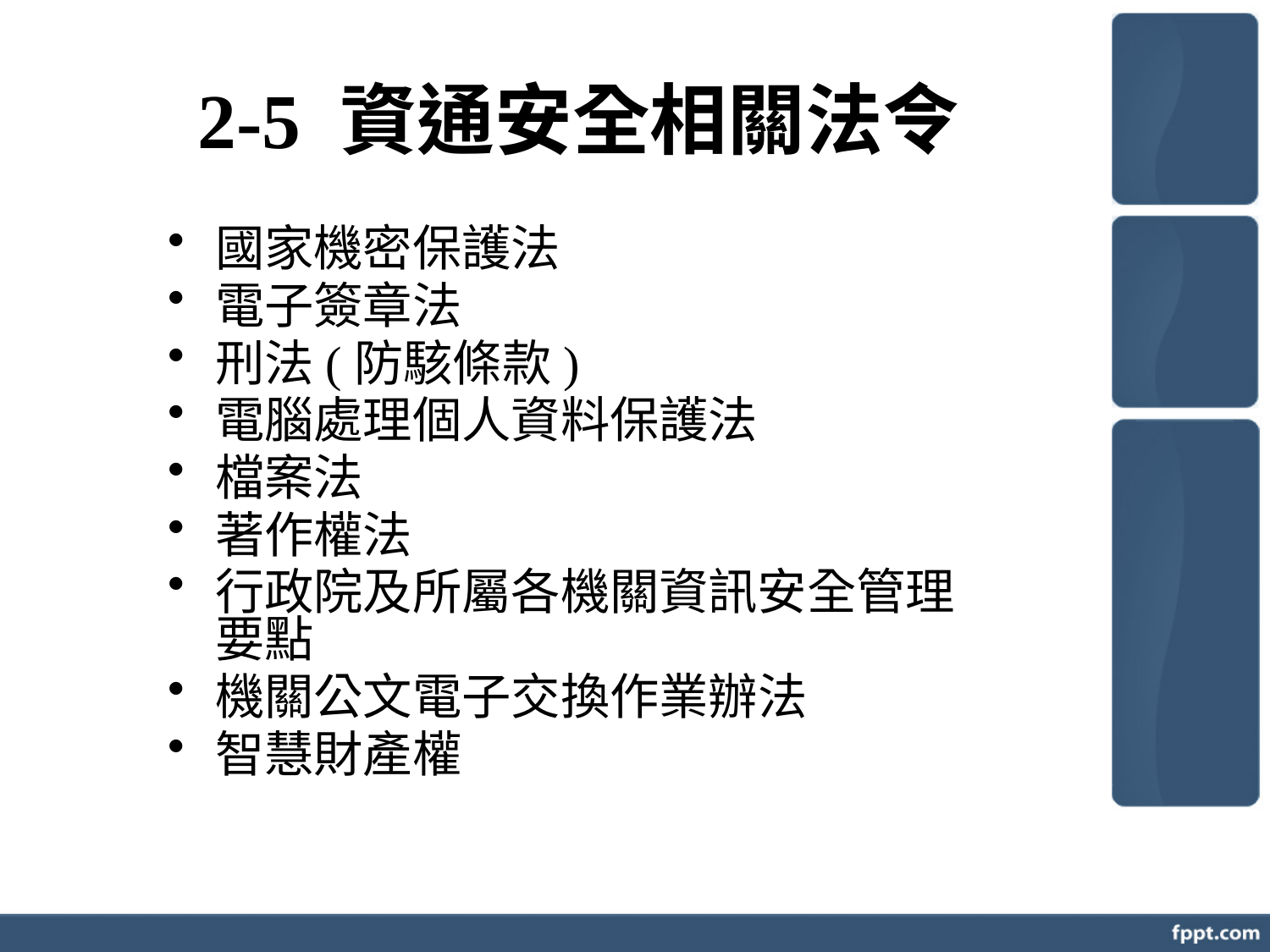

# 2-5 資通安全相關法令
國家機密保護法
電子簽章法
刑法(防駭條款)
電腦處理個人資料保護法
檔案法
著作權法
行政院及所屬各機關資訊安全管理要點
機關公文電子交換作業辦法
智慧財產權